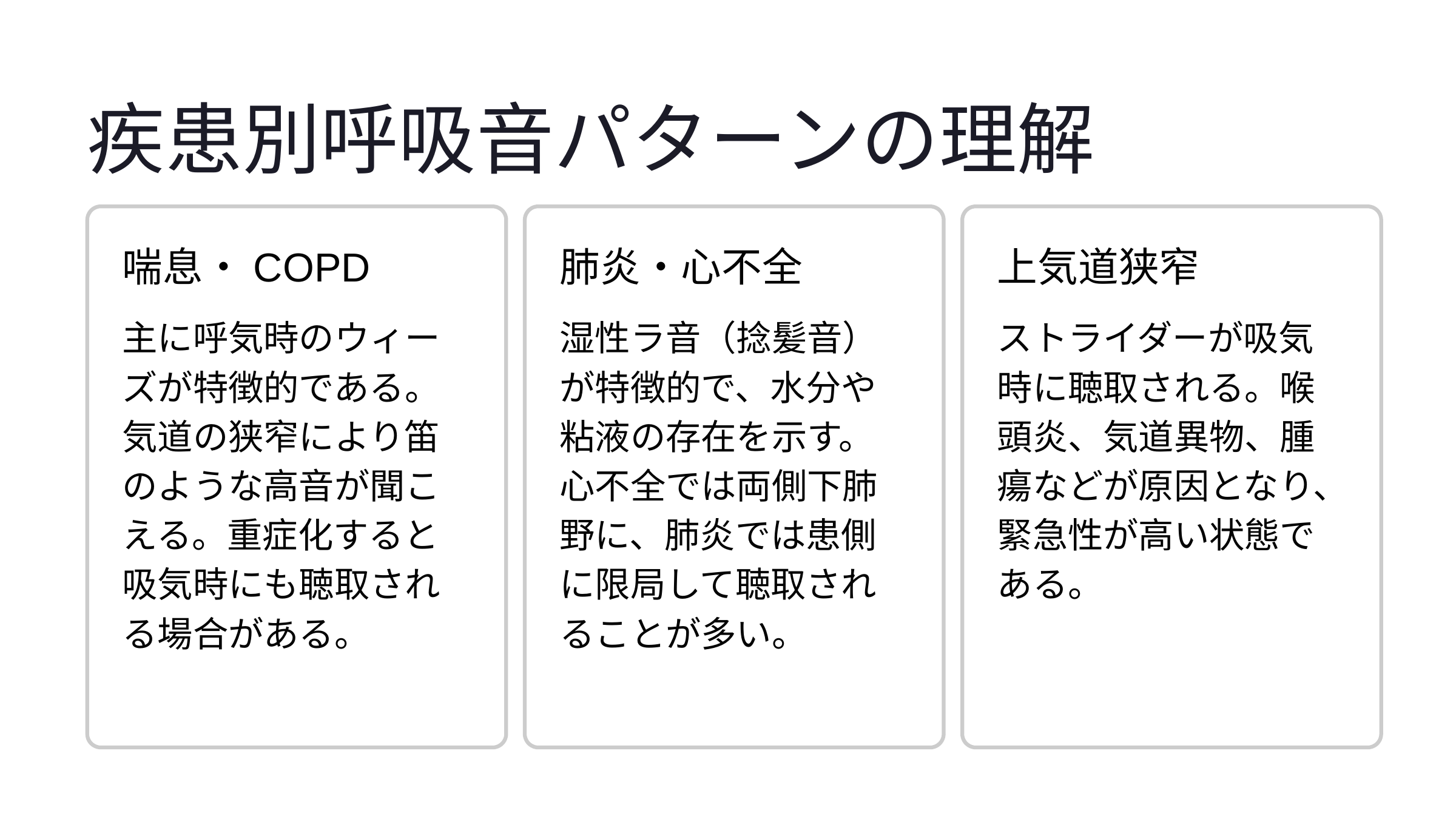

疾患別呼吸音パターンの理解

喘息・COPD
肺炎・心不全
上気道狭窄
主に呼気時のウィーズが特徴的である。気道の狭窄により笛のような高音が聞こえる。重症化すると吸気時にも聴取される場合がある。
湿性ラ音（捻髪音）が特徴的で、水分や粘液の存在を示す。心不全では両側下肺野に、肺炎では患側に限局して聴取されることが多い。
ストライダーが吸気時に聴取される。喉頭炎、気道異物、腫瘍などが原因となり、緊急性が高い状態である。